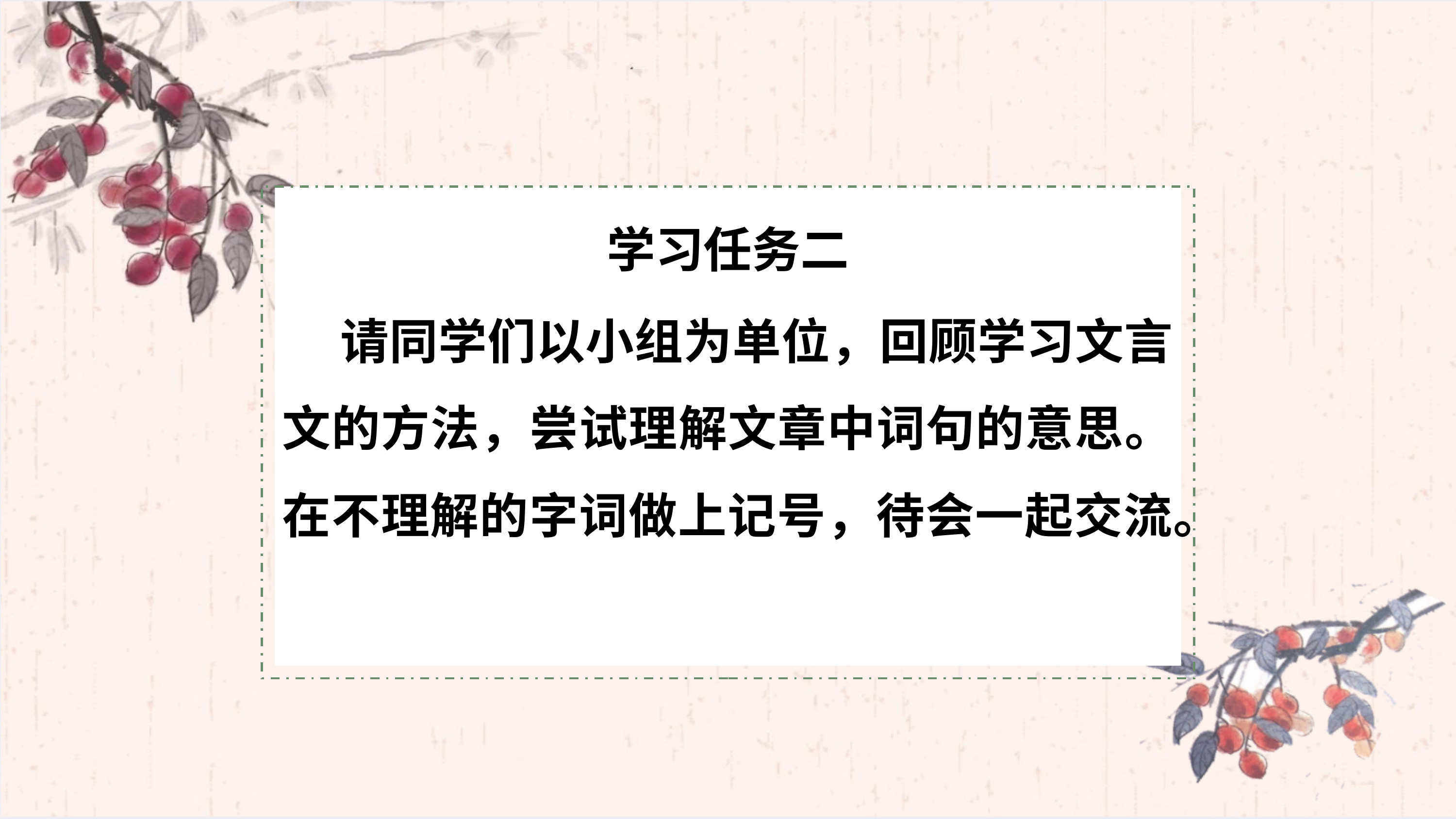

学习任务二
    请同学们以小组为单位，回顾学习文言文的方法，尝试理解文章中词句的意思。在不理解的字词做上记号，待会一起交流。